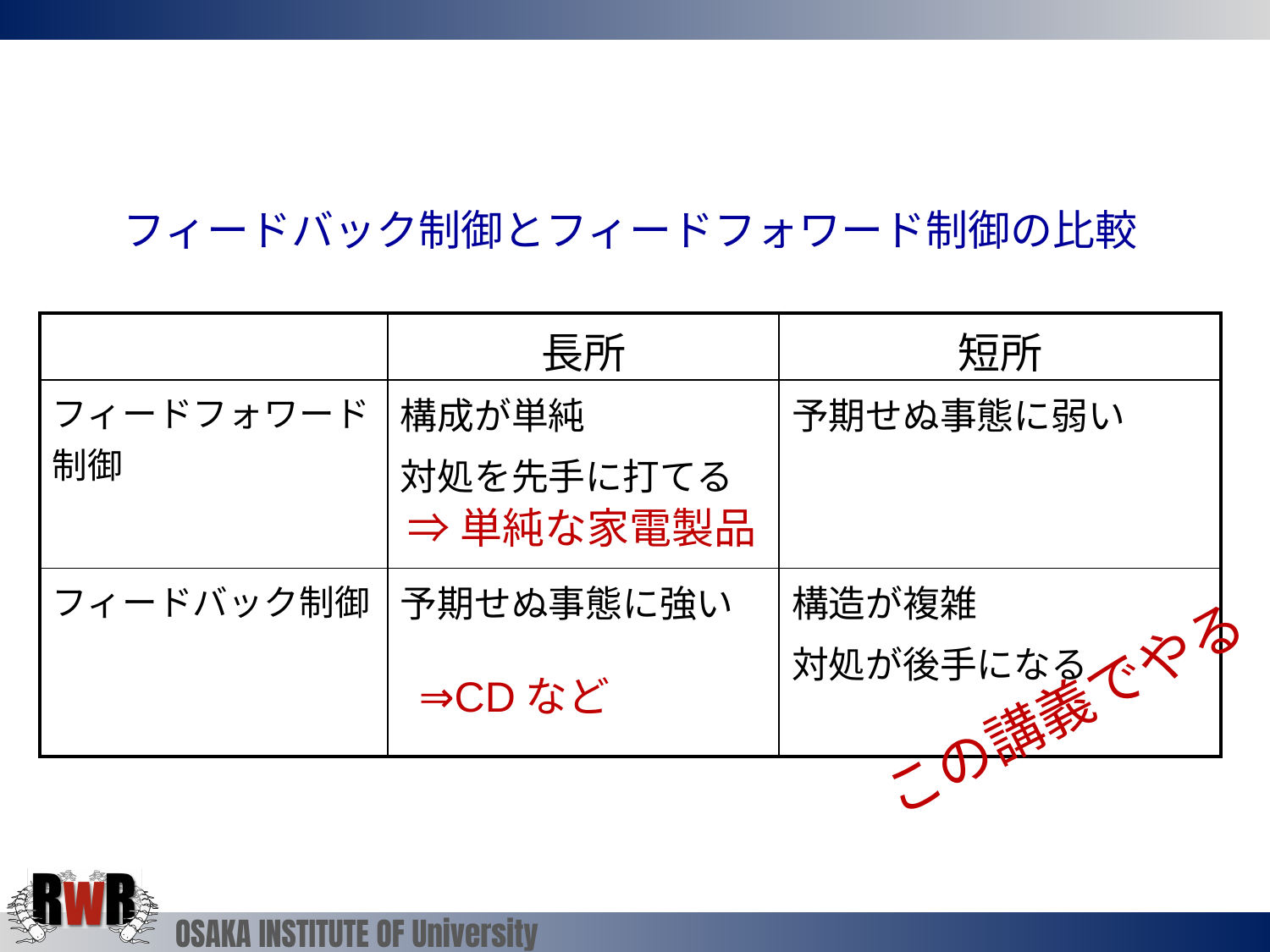

フィードバック制御とフィードフォワード制御の比較
|  | 長所 | 短所 |
| --- | --- | --- |
| フィードフォワード制御 | 構成が単純 対処を先手に打てる | 予期せぬ事態に弱い |
| フィードバック制御 | 予期せぬ事態に強い | 構造が複雑 対処が後手になる |
⇒単純な家電製品
⇒CDなど
この講義でやる